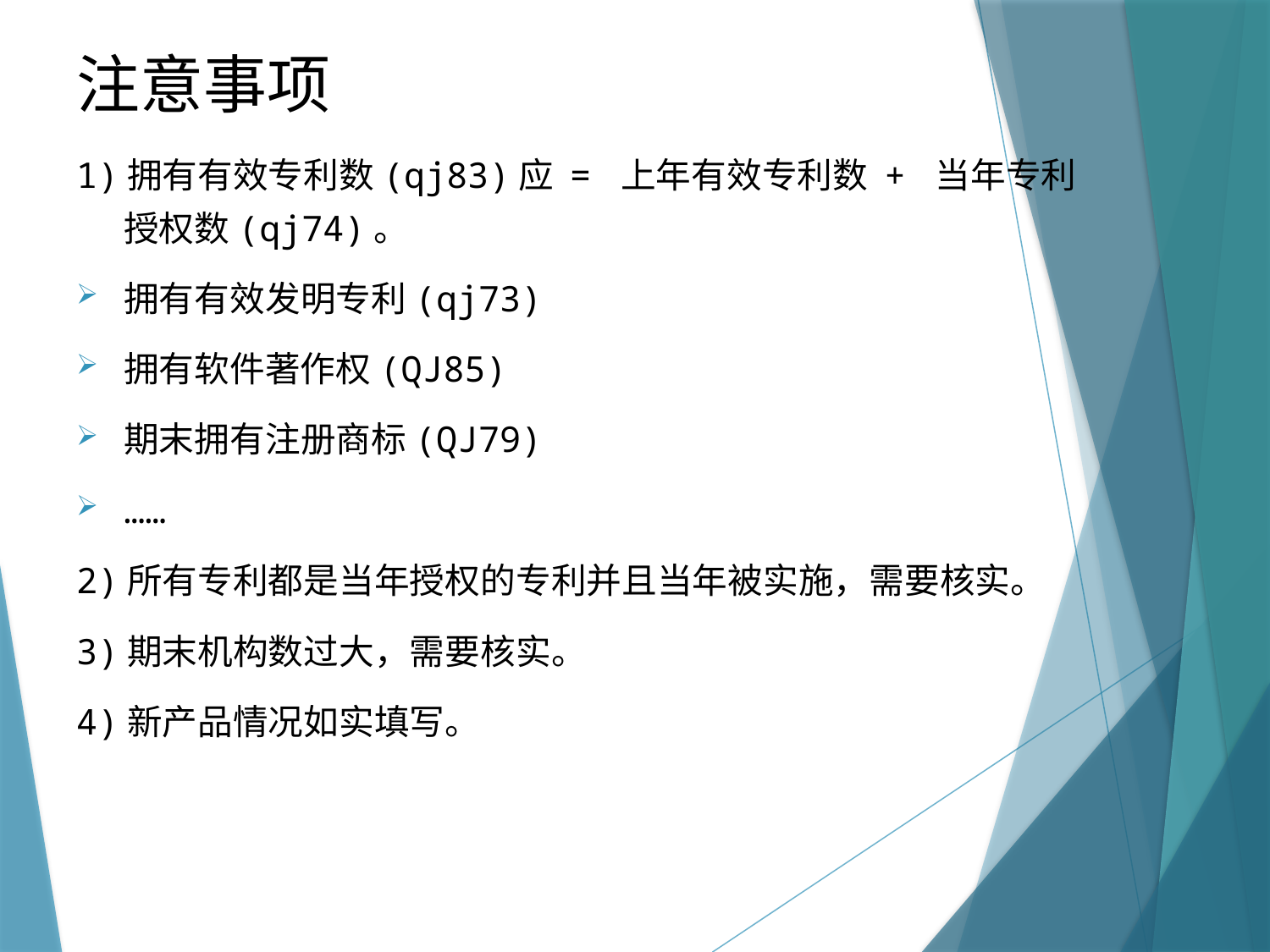

# 注意事项
1)拥有有效专利数(qj83)应 = 上年有效专利数 + 当年专利授权数(qj74)。
拥有有效发明专利(qj73)
拥有软件著作权(QJ85)
期末拥有注册商标(QJ79)
……
2)所有专利都是当年授权的专利并且当年被实施，需要核实。
3)期末机构数过大，需要核实。
4)新产品情况如实填写。